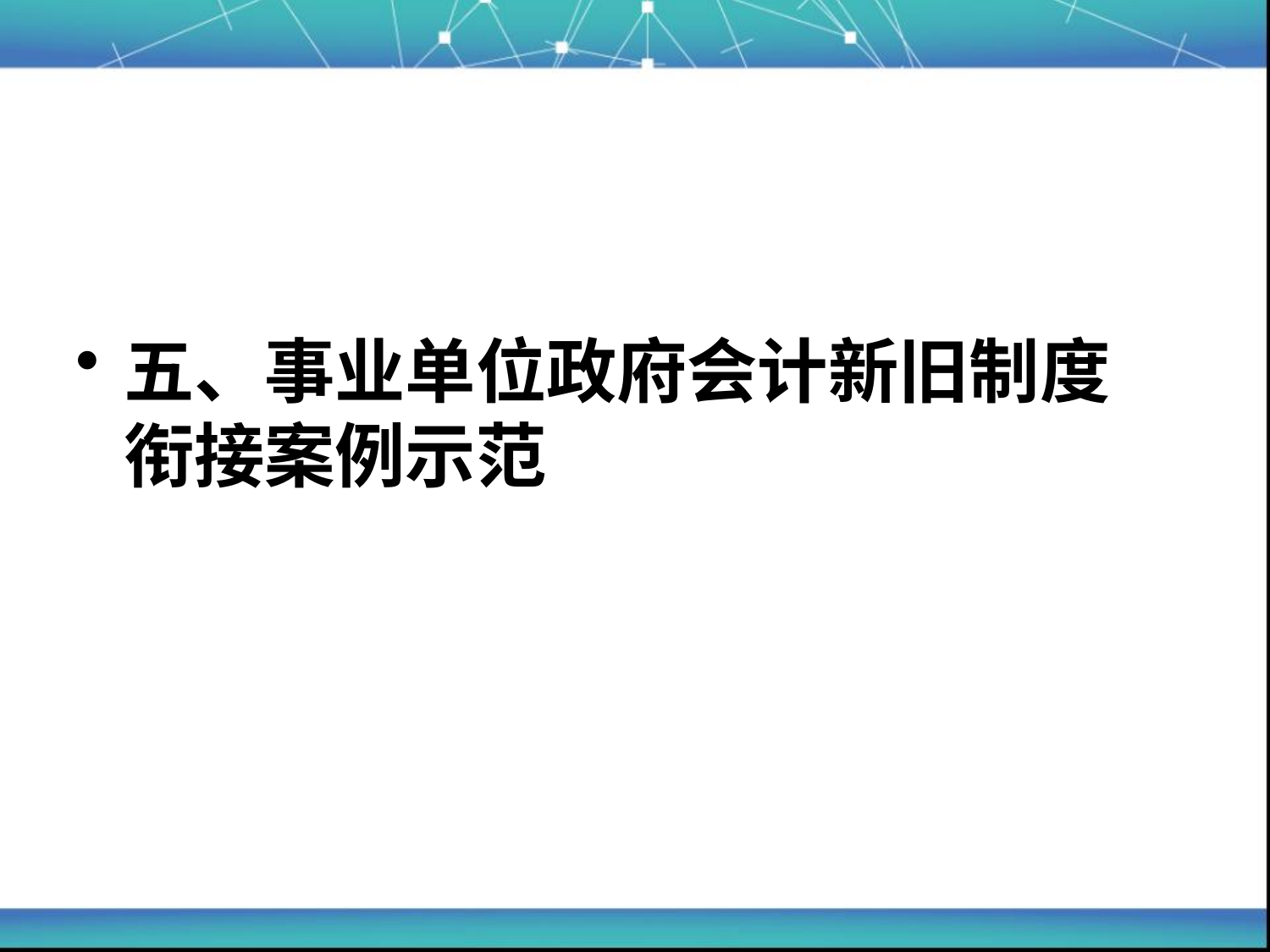

#
事业单位政府会计新旧制度
衔接案例示范
五、事业单位政府会计新旧制度
衔接案例示范